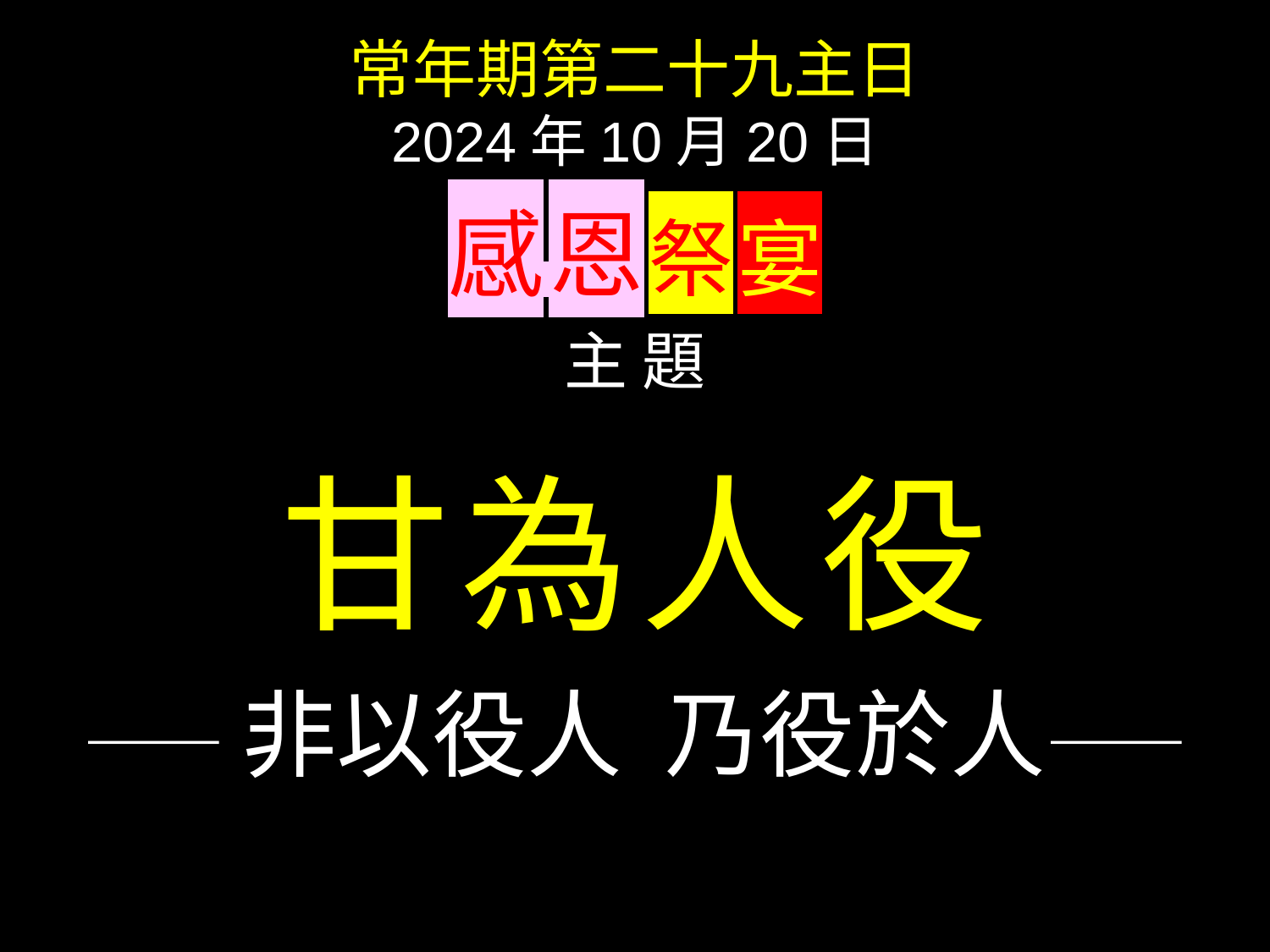

常年期第二十九主日
2024年10月20日
感 恩 祭 宴

主 題

甘為人役

——非以役人  乃役於人——